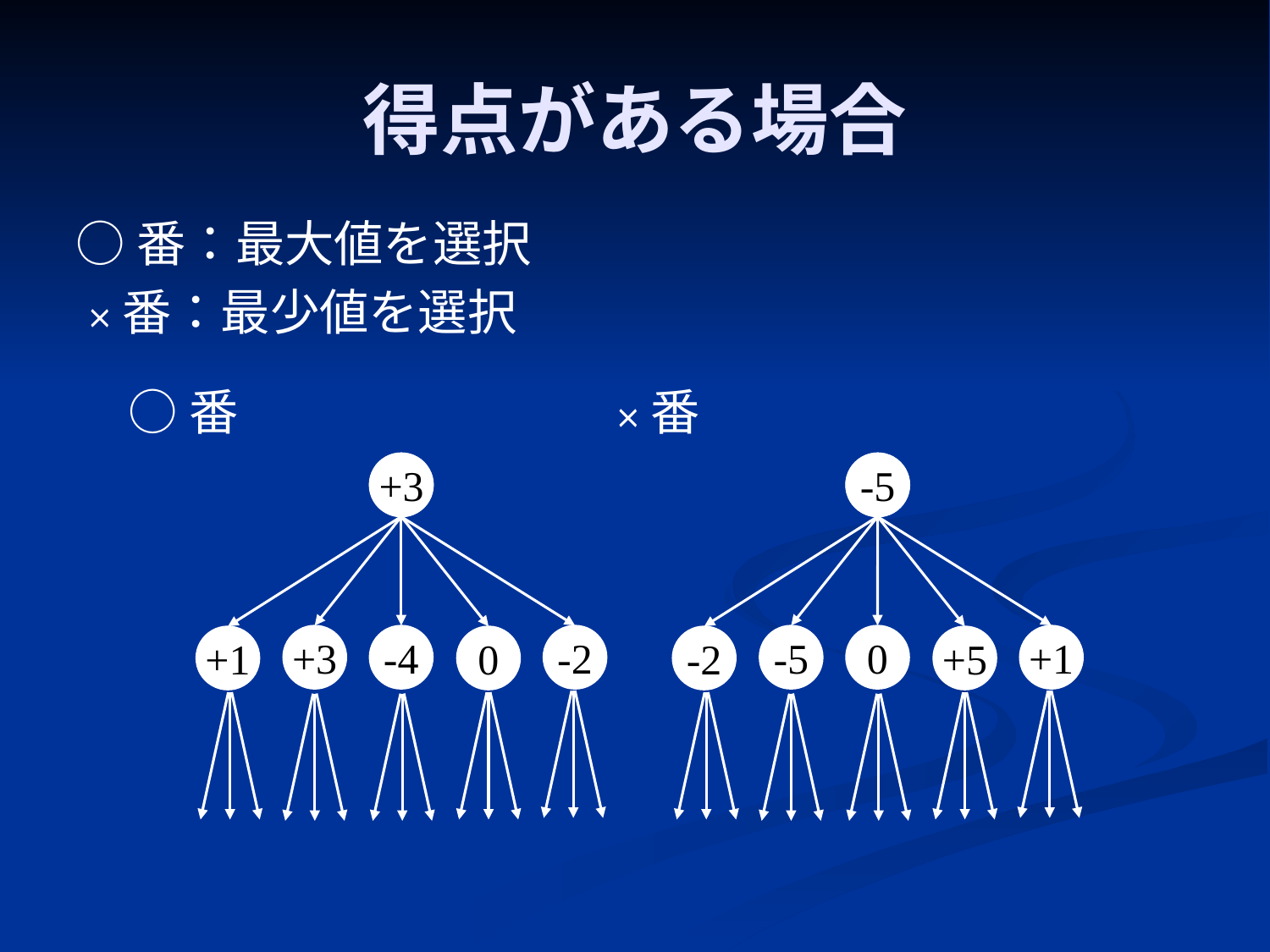

# 得点がある場合
○番：最大値を選択
×番：最少値を選択
○番
×番

+3

-5
+3
-4
-2
-5
0
+1
+1
0
-2
+5